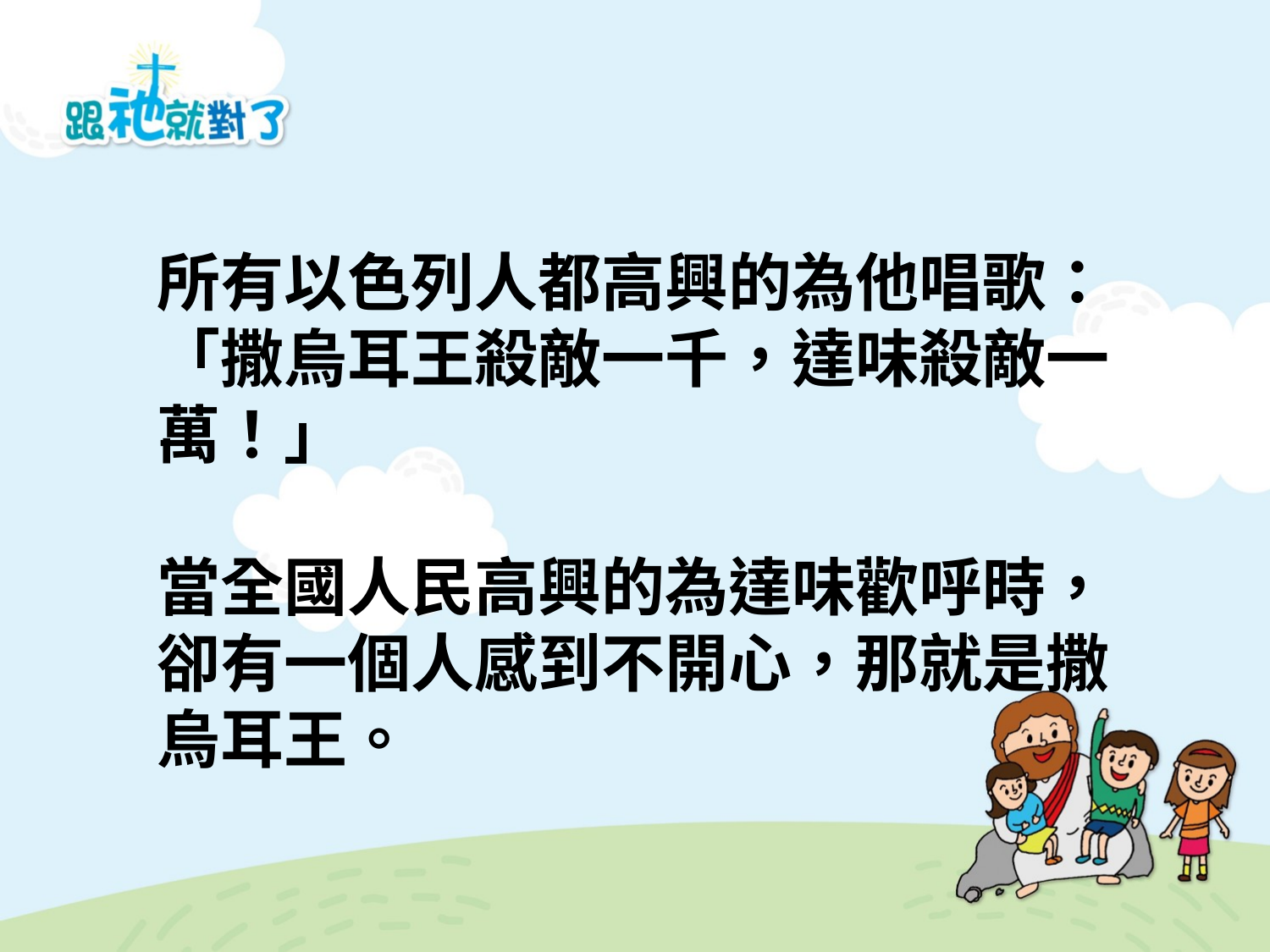

所有以色列人都高興的為他唱歌：「撒烏耳王殺敵一千，達味殺敵一萬！」

當全國人民高興的為達味歡呼時，卻有一個人感到不開心，那就是撒烏耳王。